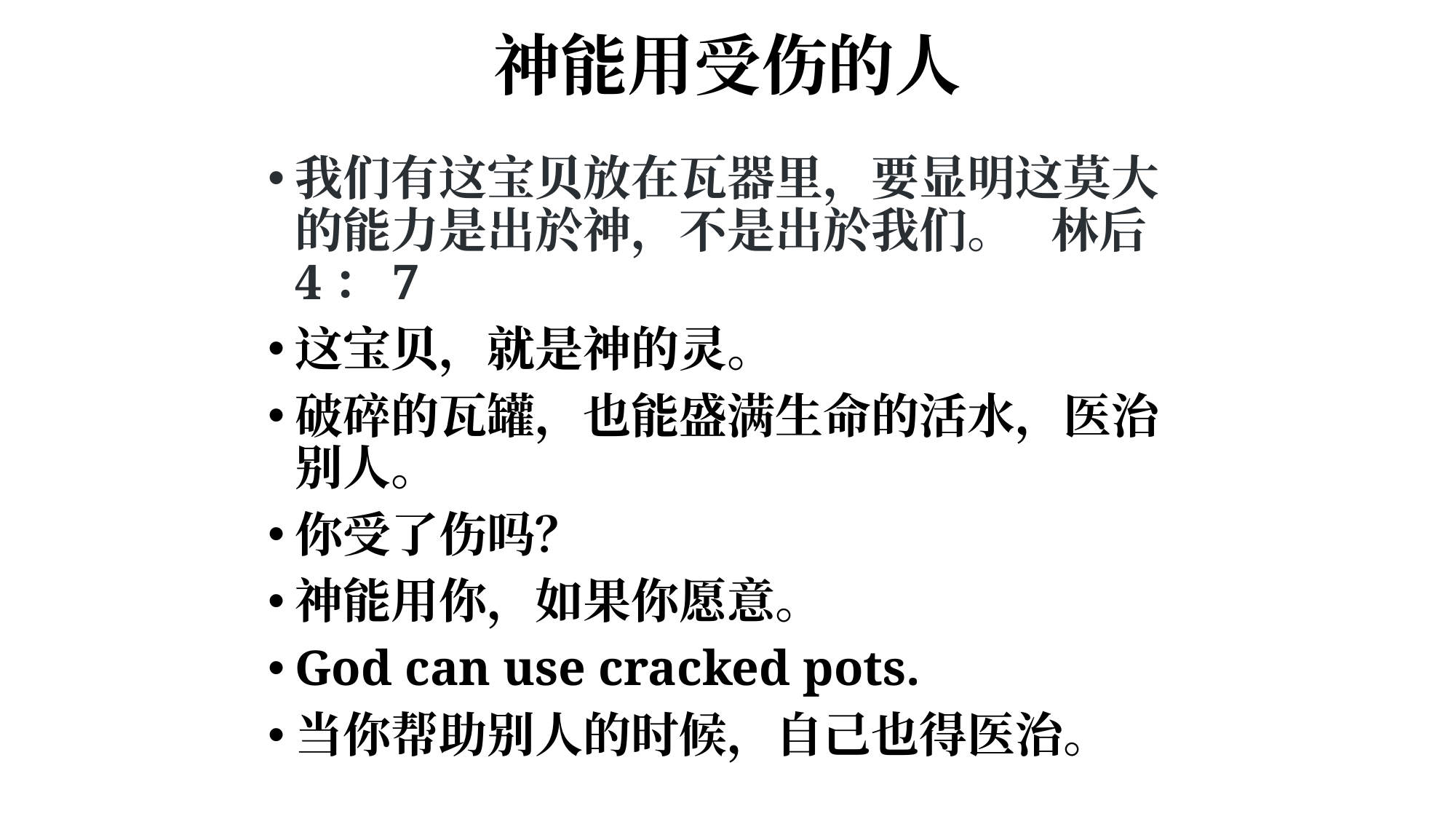

# 神能用受伤的人
我们有这宝贝放在瓦器里，要显明这莫大的能力是出於神，不是出於我们。							林后 4：7
这宝贝，就是神的灵。
破碎的瓦罐，也能盛满生命的活水，医治别人。
你受了伤吗？
神能用你，如果你愿意。
God can use cracked pots.
当你帮助别人的时候，自己也得医治。